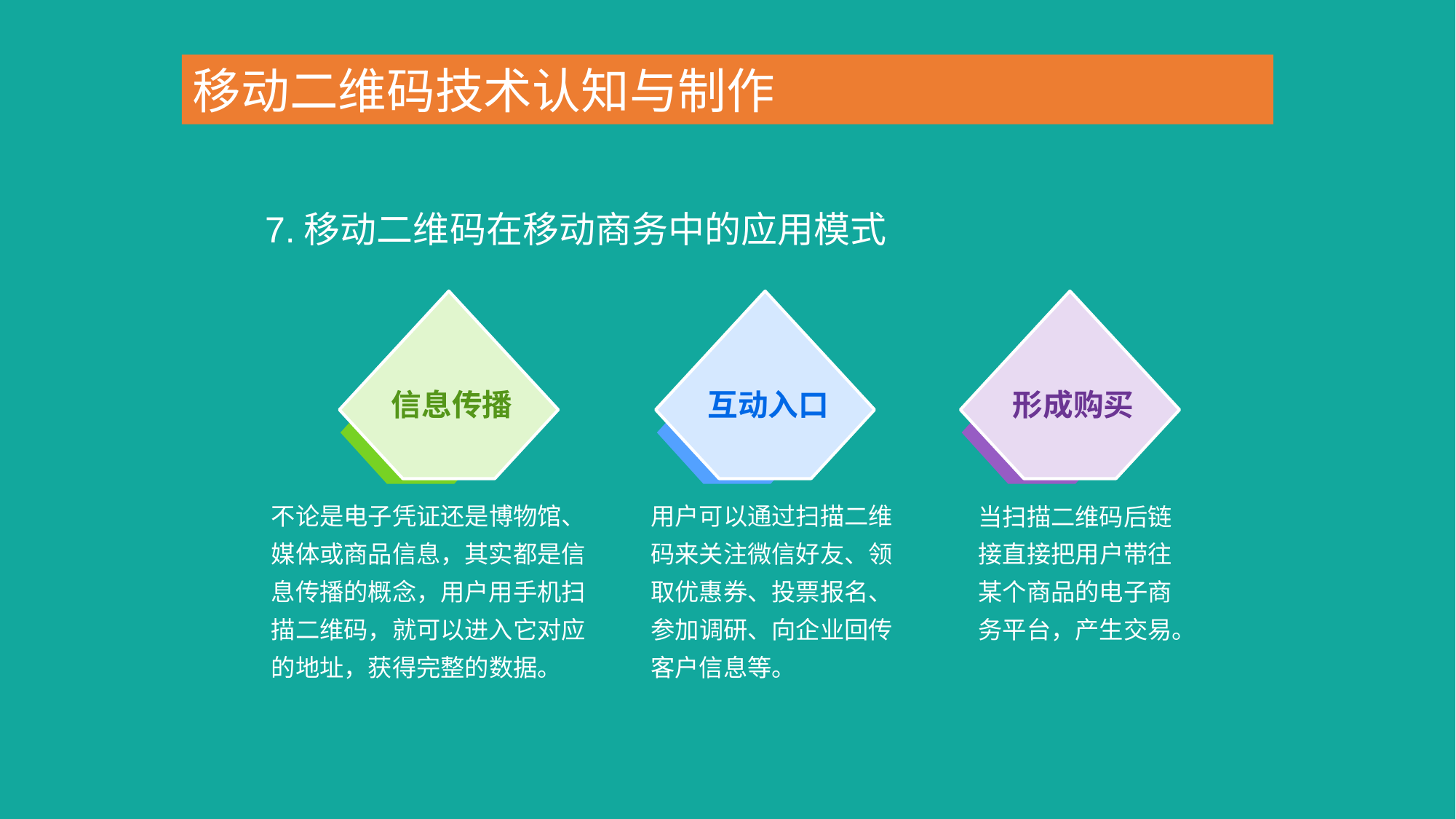

移动二维码技术认知与制作
7.移动二维码在移动商务中的应用模式
信息传播
互动入口
形成购买

用户可以通过扫描二维码来关注微信好友、领取优惠券、投票报名、参加调研、向企业回传客户信息等。
不论是电子凭证还是博物馆、媒体或商品信息，其实都是信息传播的概念，用户用手机扫描二维码，就可以进入它对应的地址，获得完整的数据。
当扫描二维码后链接直接把用户带往某个商品的电子商务平台，产生交易。